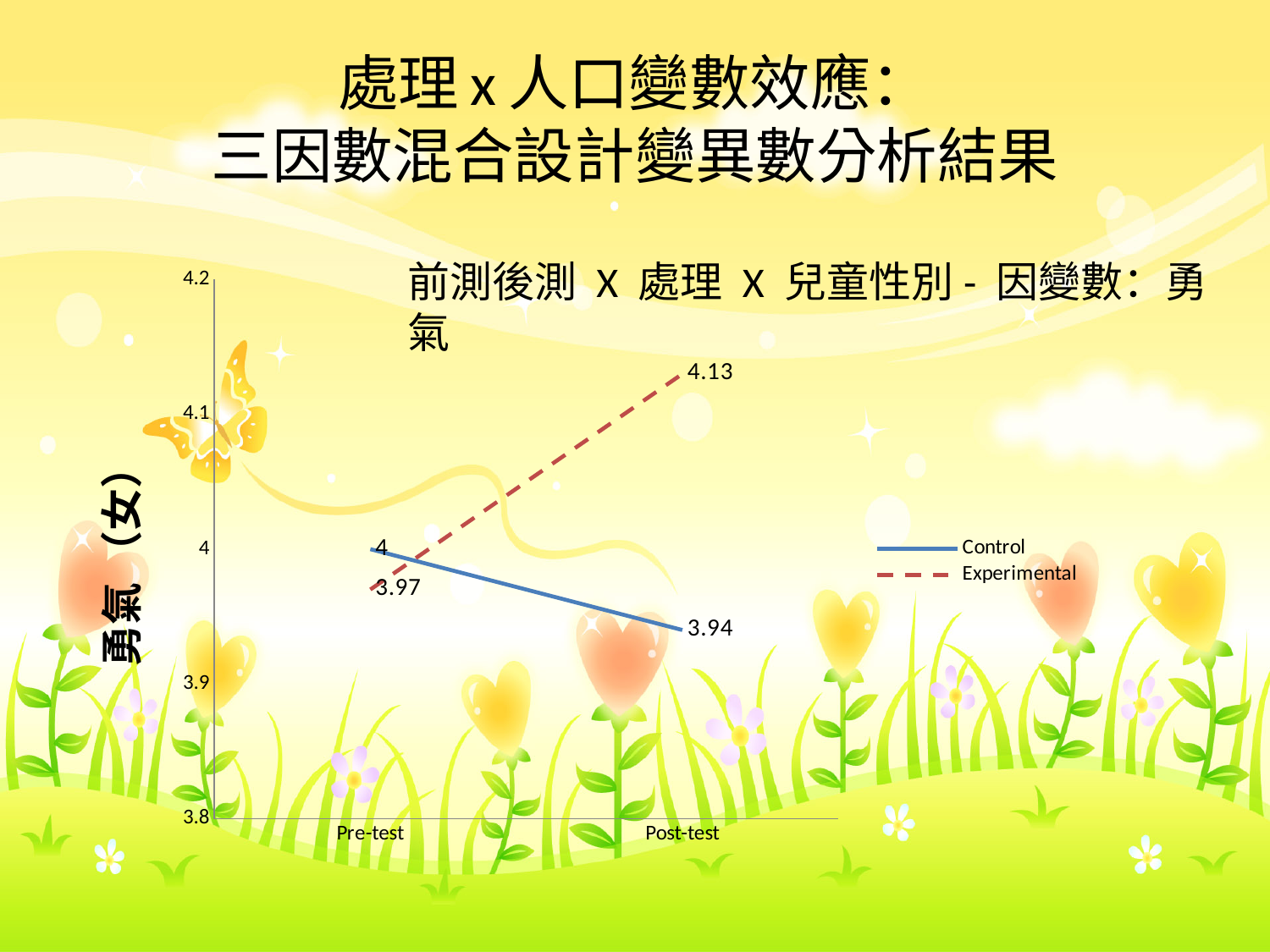

# 處理x人口變數效應： 三因數混合設計變異數分析結果
前測後測 X 處理 X 兒童性別- 因變數：勇氣

### Chart

| Category | Control | Experimental |
|---|---|---|
| Pre-test | 4.0 | 3.97 |
| Post-test | 3.94 | 4.13 |